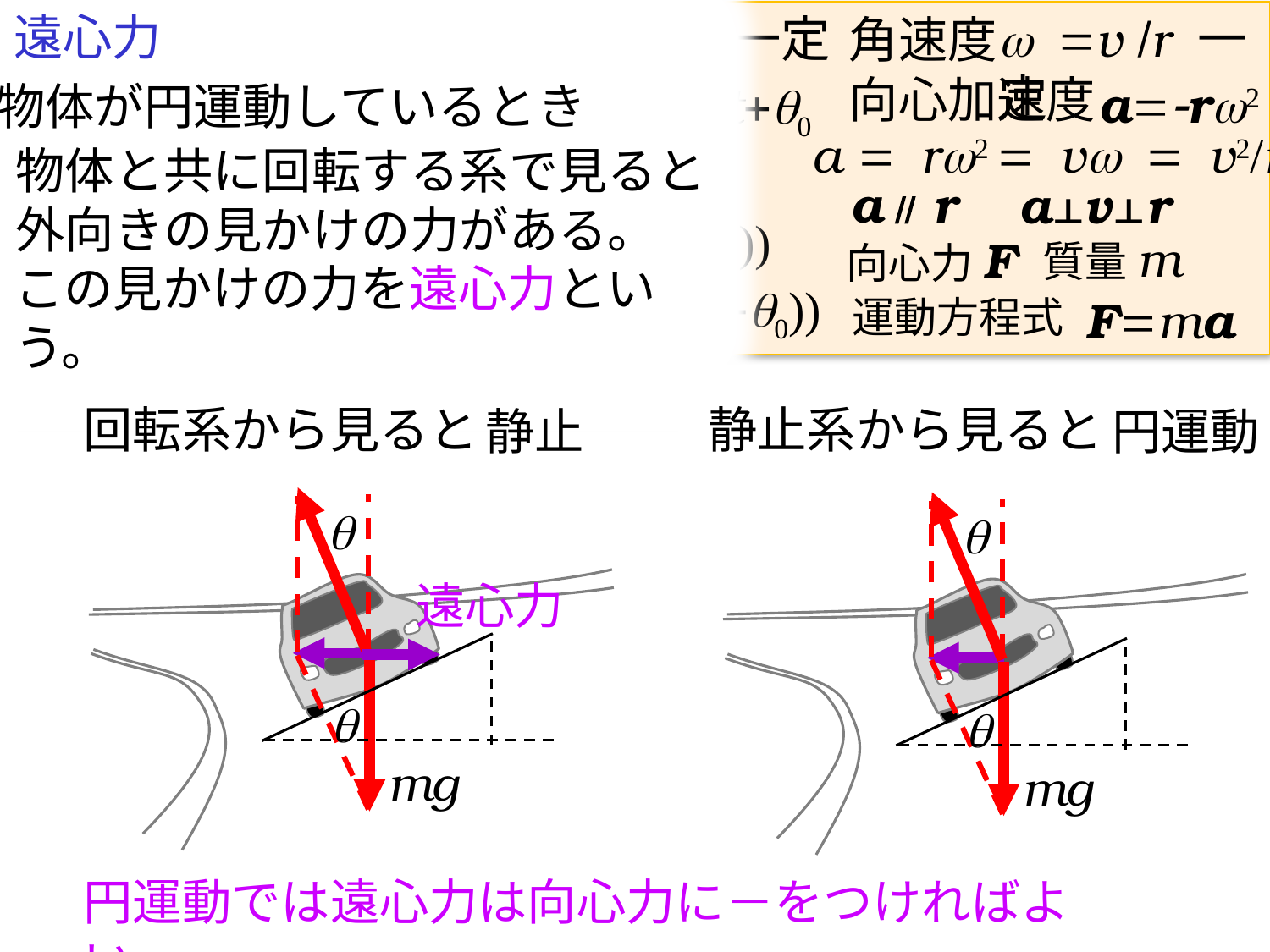

遠心力

ω =v /r 一定

半径r 一定, 速さv 一定
等速円運動
角速度
向心加速度
a=−rω2
初期中心角
θ0
ω t+θ0
中心角
時間t
θ =
座標
r =r (cos(ωt+θ0), sin(ωt+θ0))
速度
v =ωr (−sin(ωt+θ0),cos(ωt+θ0))
a =−ω2r(cos(ωt+θ0),sin(ωt+θ0))
加速度
物体が円運動しているとき
a = rω2 = vω = v2/r
a // r
a⊥v⊥r
物体と共に回転する系で見ると外向きの見かけの力がある。
質量m
向心力F
この見かけの力を遠心力という。
F=ma
運動方程式
回転系から見ると
静止系から見ると
静止
円運動
θ

θ
mg
θ

θ
mg
遠心力
円運動では遠心力は向心力に－をつければよい。